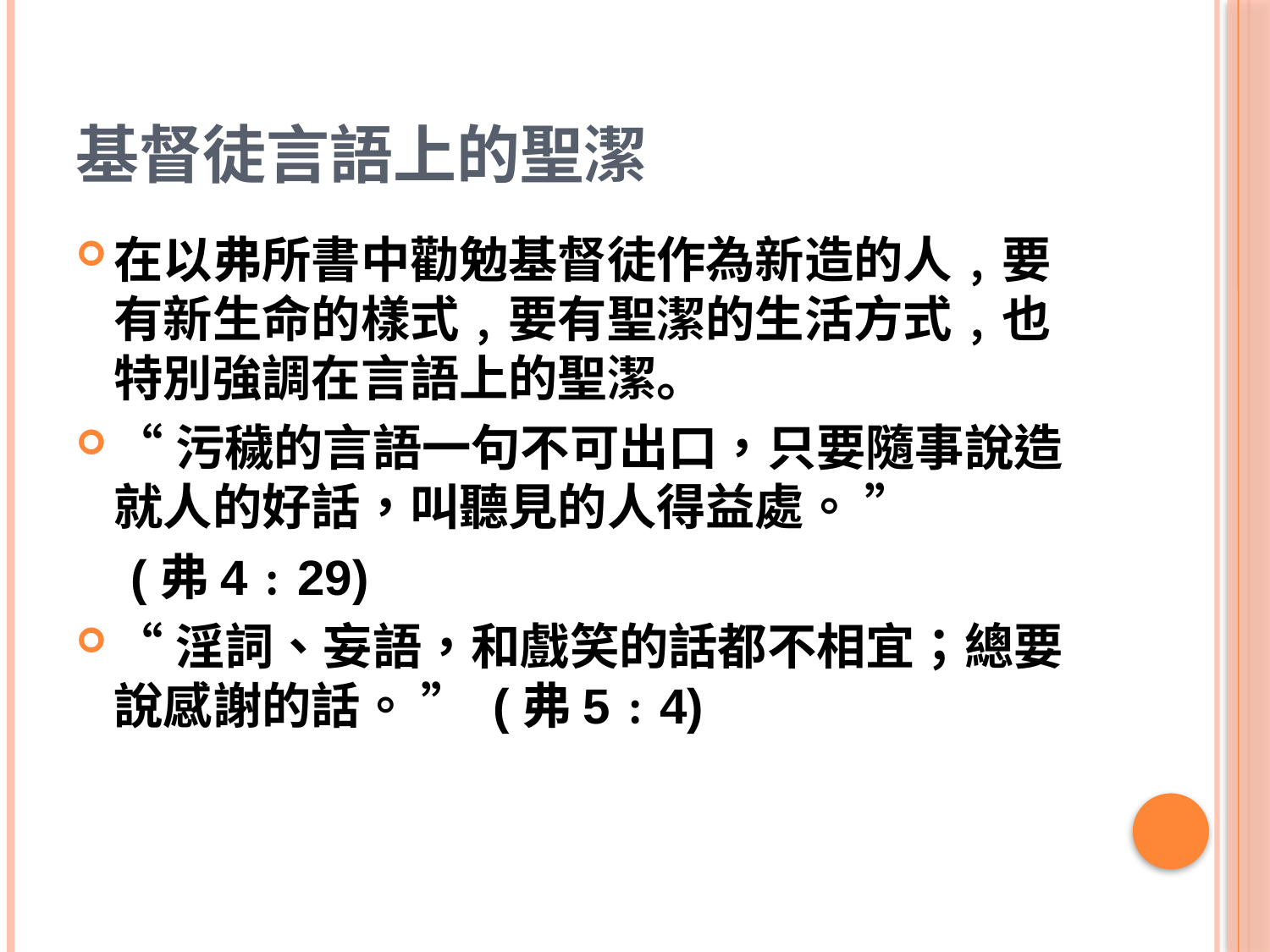

# 基督徒言語上的聖潔
在以弗所書中勸勉基督徒作為新造的人﹐要有新生命的樣式﹐要有聖潔的生活方式﹐也特別強調在言語上的聖潔。
“污穢的言語一句不可出口，只要隨事說造就人的好話，叫聽見的人得益處。 ”
    (弗4﹕29)
“淫詞、妄語，和戲笑的話都不相宜；總要說感謝的話。 ” (弗5﹕4)